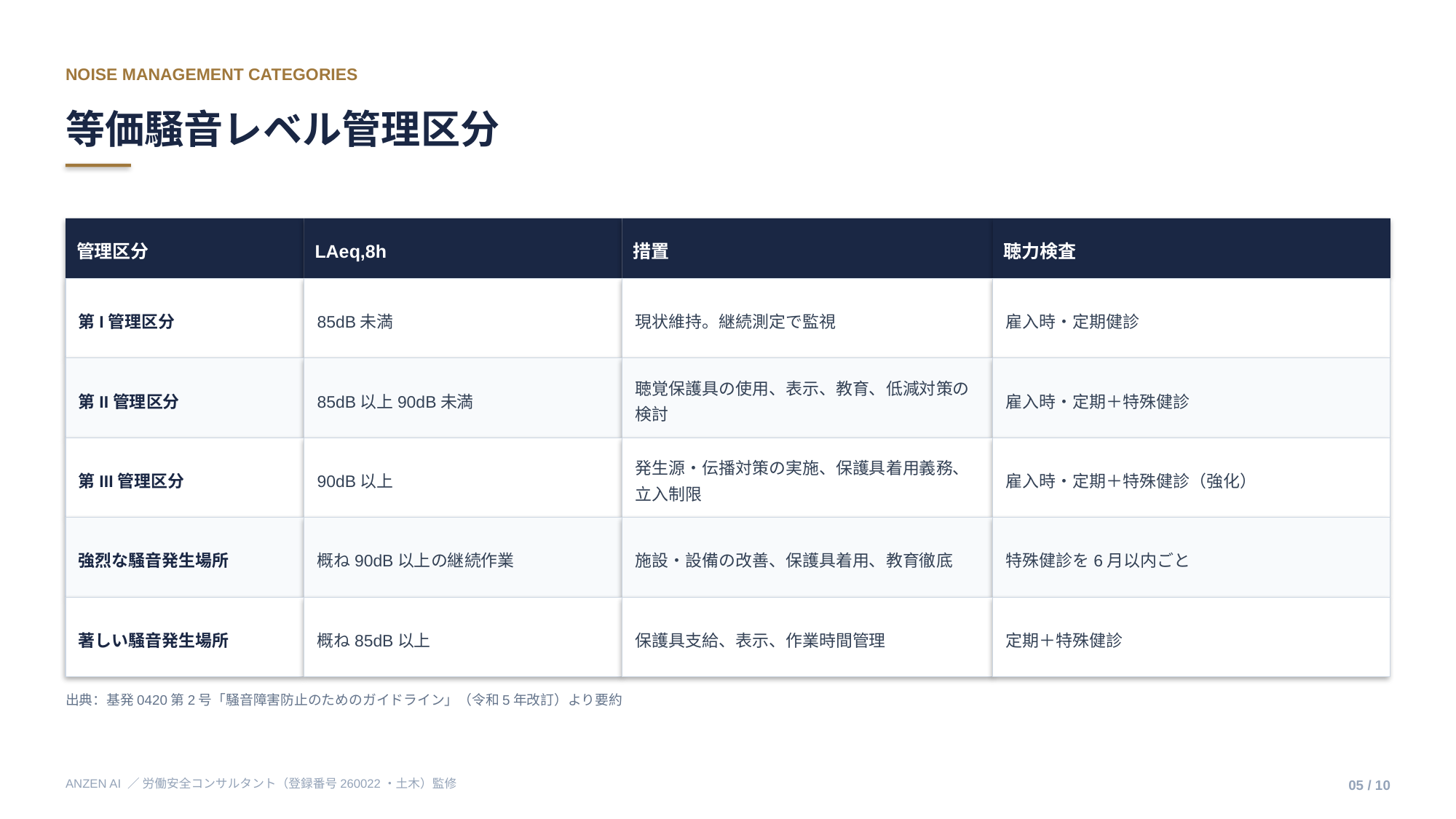

NOISE MANAGEMENT CATEGORIES
等価騒音レベル管理区分

管理区分

LAeq,8h

措置

聴力検査

第I管理区分

85dB未満

現状維持。継続測定で監視

雇入時・定期健診

第II管理区分

85dB以上90dB未満

聴覚保護具の使用、表示、教育、低減対策の検討

雇入時・定期＋特殊健診

第III管理区分

90dB以上

発生源・伝播対策の実施、保護具着用義務、立入制限

雇入時・定期＋特殊健診（強化）

強烈な騒音発生場所

概ね90dB以上の継続作業

施設・設備の改善、保護具着用、教育徹底

特殊健診を6月以内ごと

著しい騒音発生場所

概ね85dB以上

保護具支給、表示、作業時間管理

定期＋特殊健診
出典：基発0420第2号「騒音障害防止のためのガイドライン」（令和5年改訂）より要約
ANZEN AI ／ 労働安全コンサルタント（登録番号260022・土木）監修
05 / 10